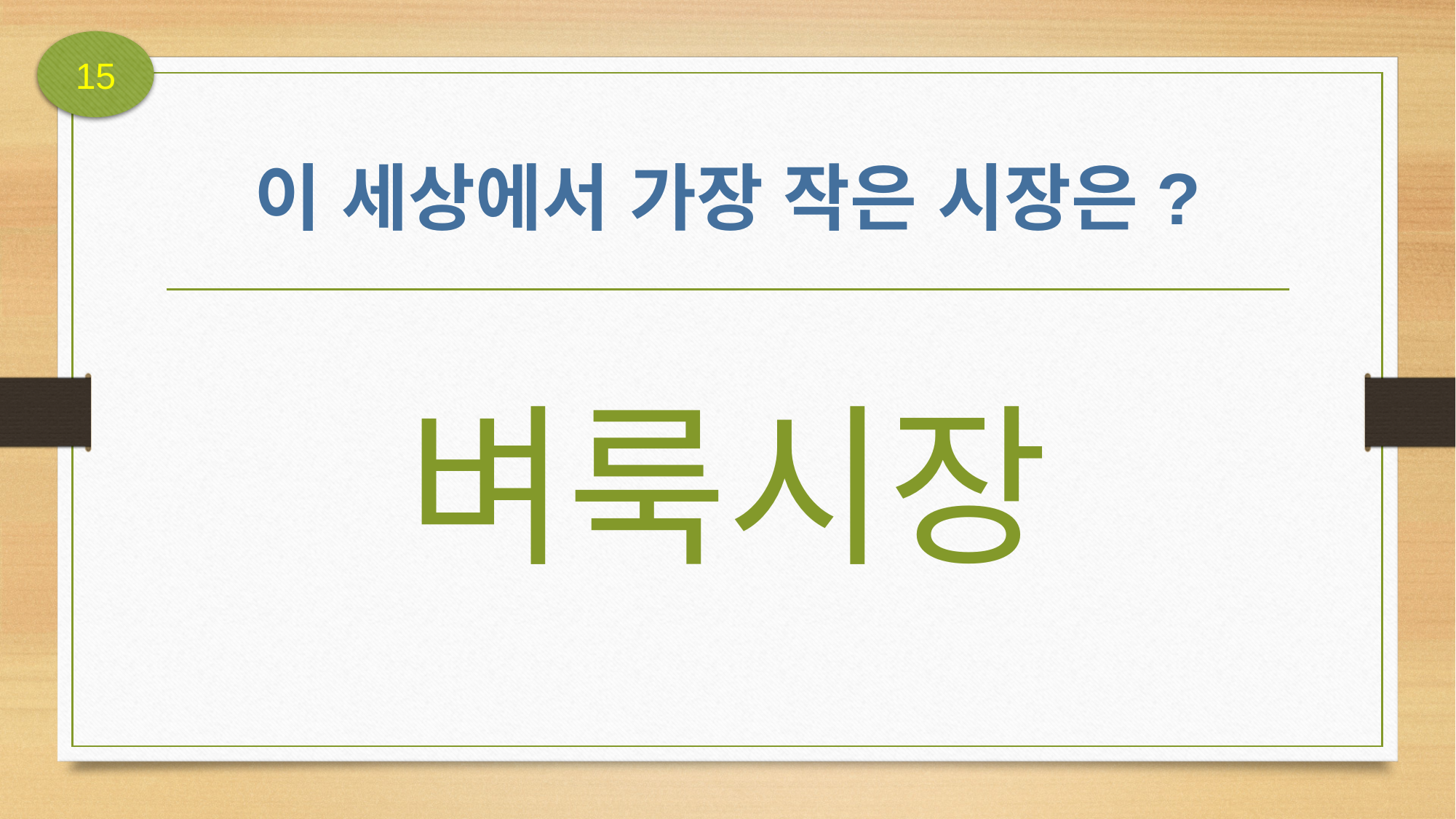

15
# 이 세상에서 가장 작은 시장은?
벼룩시장